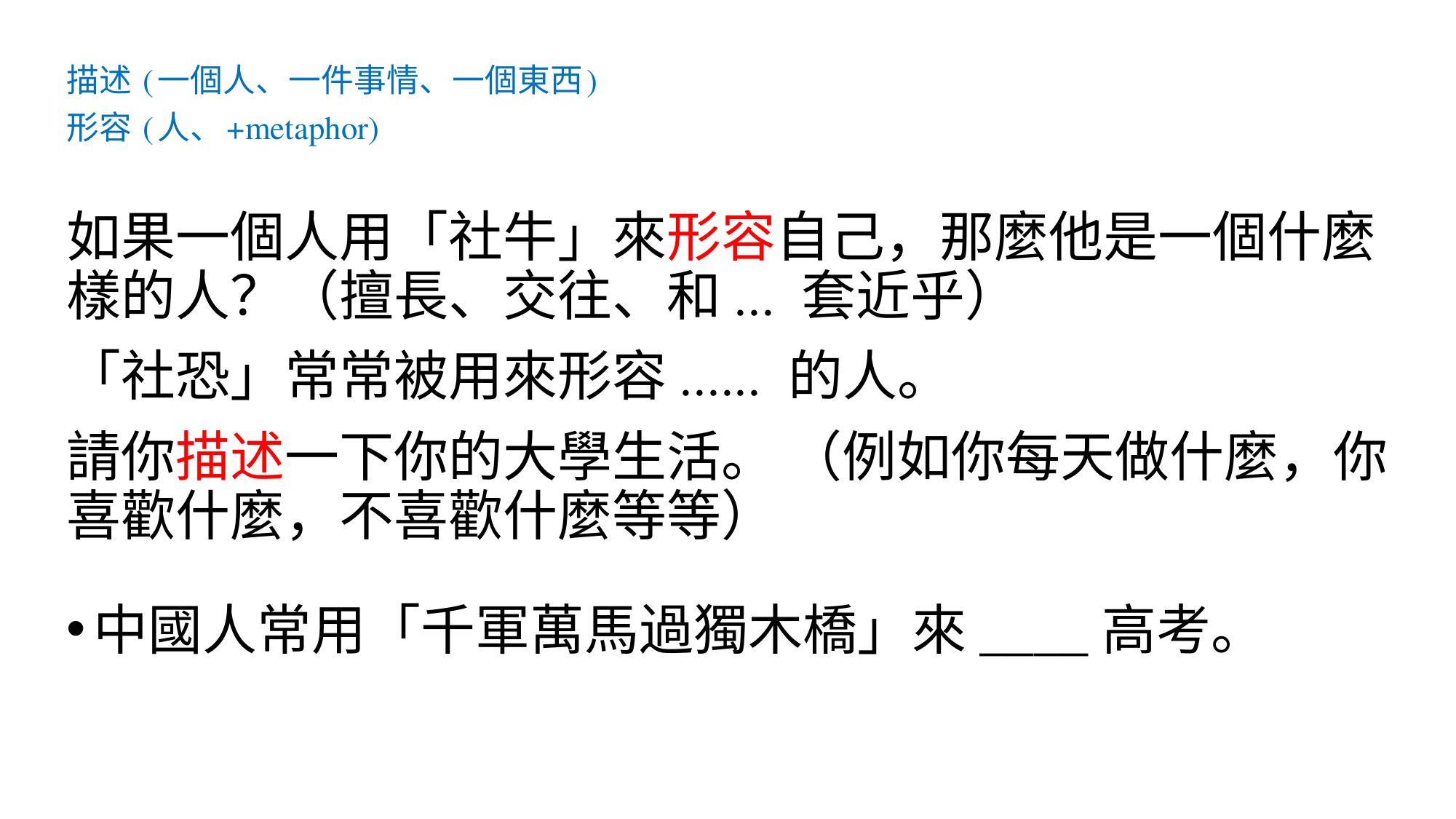

# 描述 (一個人、一件事情、一個東西) 形容 (人、+metaphor)
如果一個人用「社牛」來形容自己，那麼他是一個什麼樣的人？（擅長、交往、和... 套近乎）
「社恐」常常被用來形容...... 的人。
請你描述一下你的大學生活。 （例如你每天做什麼，你喜歡什麼，不喜歡什麼等等）
中國人常用「千軍萬馬過獨木橋」來____高考。